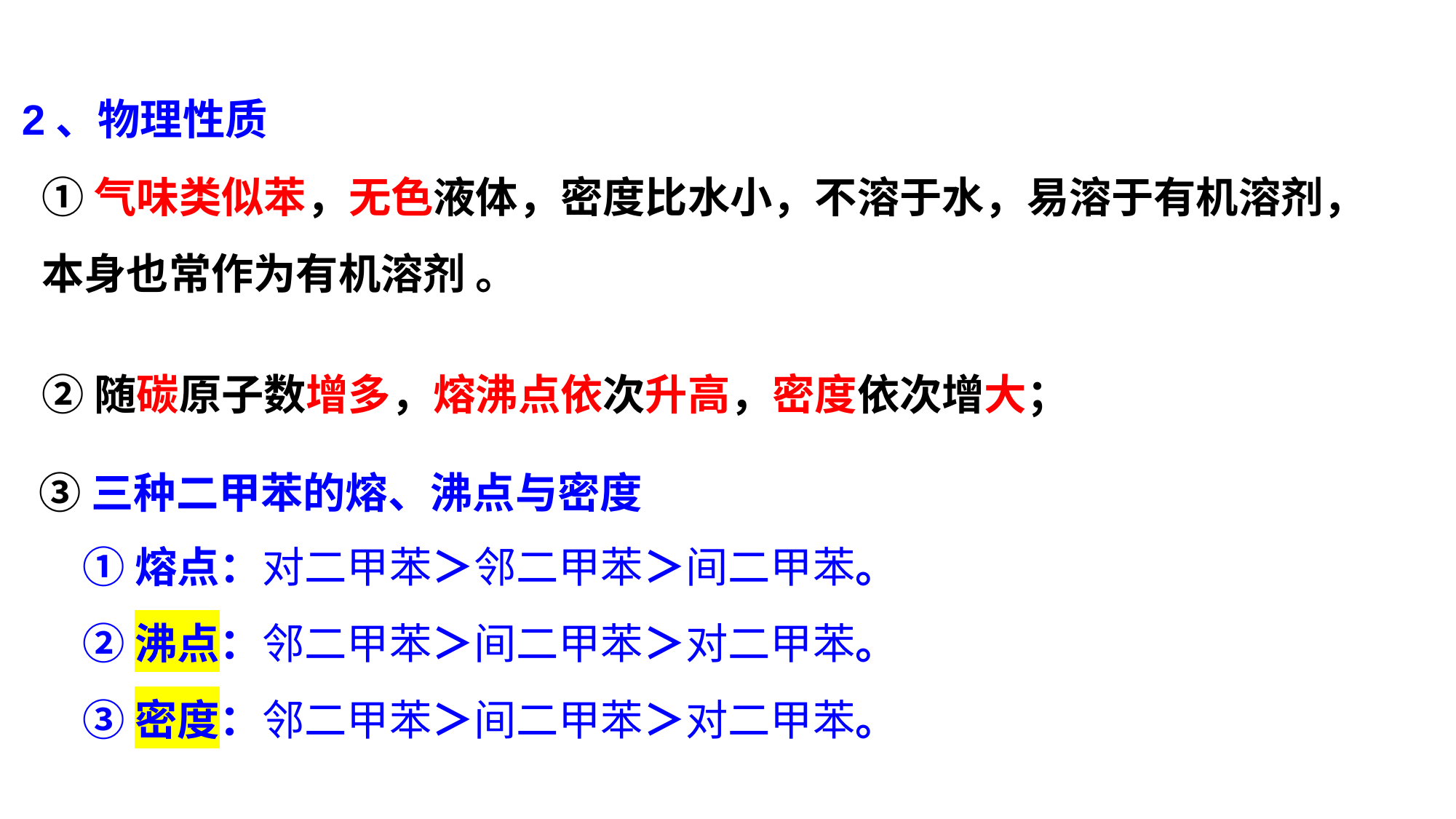

2、物理性质
①气味类似苯，无色液体，密度比水小，不溶于水，易溶于有机溶剂，本身也常作为有机溶剂 。
②随碳原子数增多，熔沸点依次升高，密度依次增大；
③三种二甲苯的熔、沸点与密度
①熔点：对二甲苯＞邻二甲苯＞间二甲苯。
②沸点：邻二甲苯＞间二甲苯＞对二甲苯。
③密度：邻二甲苯＞间二甲苯＞对二甲苯。